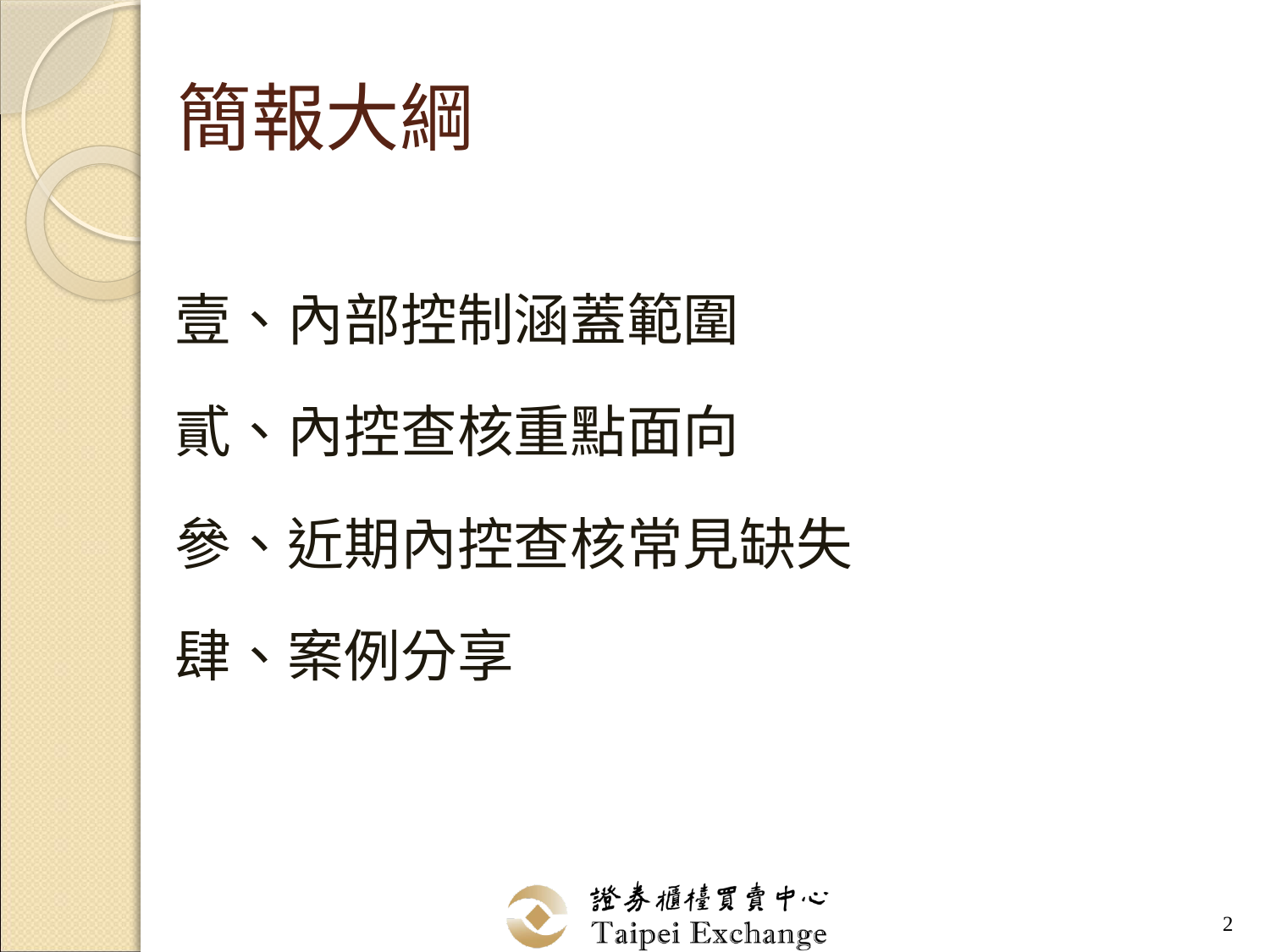

# 簡報大綱
壹、內部控制涵蓋範圍
貳、內控查核重點面向
參、近期內控查核常見缺失
肆、案例分享

2